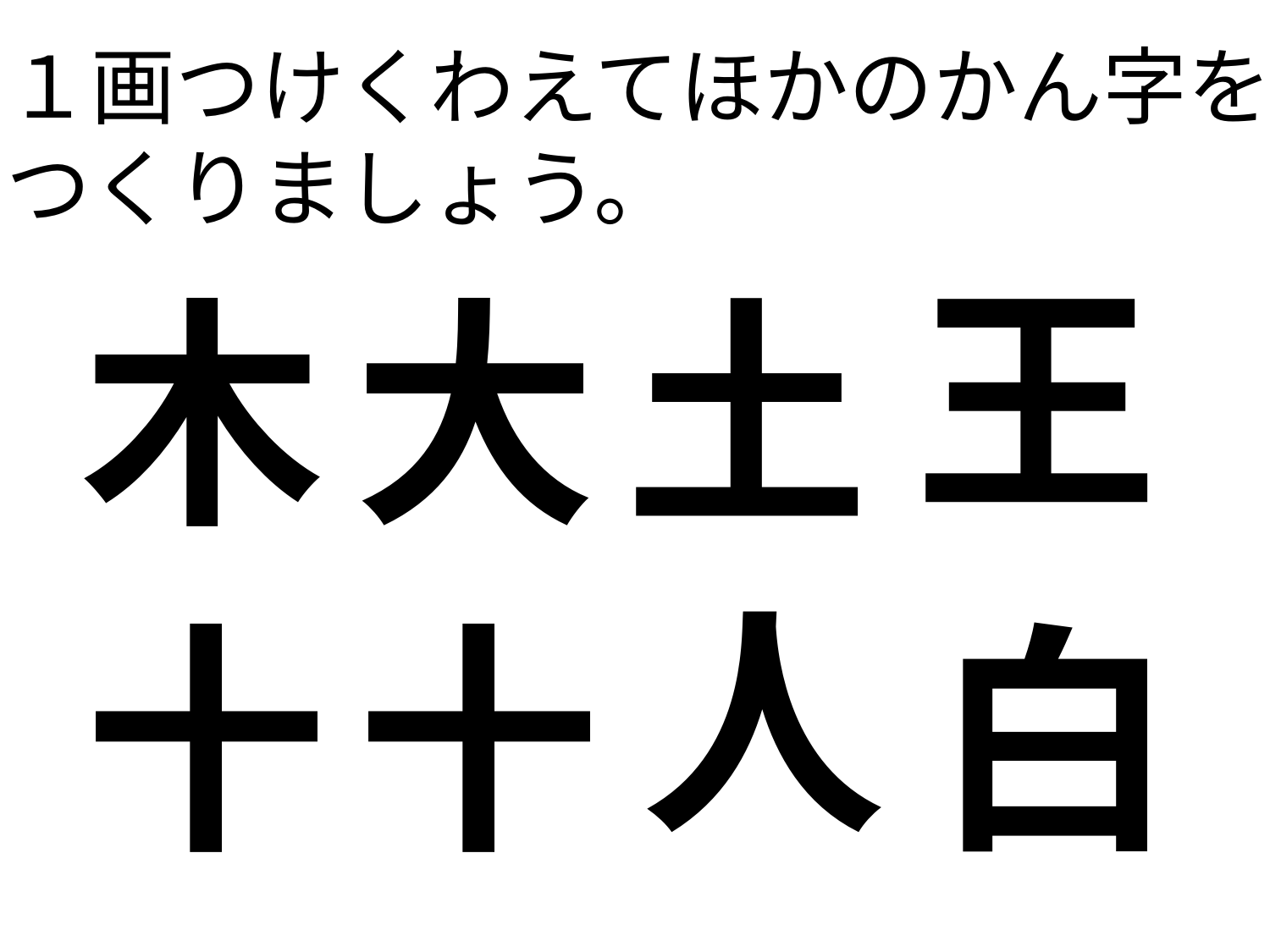

１画つけくわえてほかのかん字を
つくりましょう。
王
大
土
木
人
十
十
白